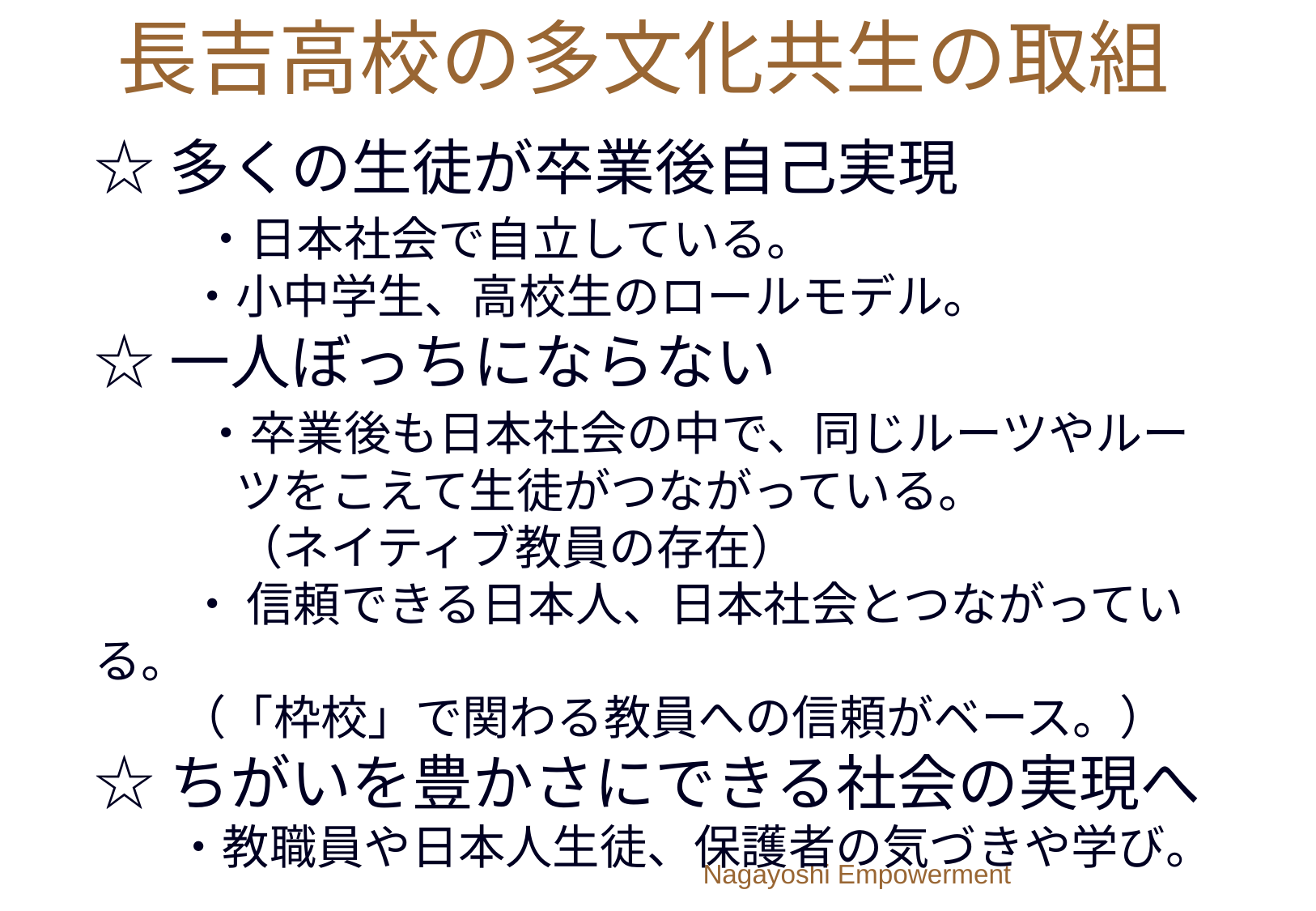

# 長吉高校の多文化共生の取組
☆多くの生徒が卒業後自己実現
　　・日本社会で自立している。
　　・小中学生、高校生のロールモデル。
☆一人ぼっちにならない
　　・卒業後も日本社会の中で、同じルーツやルー
　　　ツをこえて生徒がつながっている。
　　　（ネイティブ教員の存在）
　　・ 信頼できる日本人、日本社会とつながっている。
       （「枠校」で関わる教員への信頼がベース。）
☆ちがいを豊かさにできる社会の実現へ
　　・教職員や日本人生徒、保護者の気づきや学び。
27